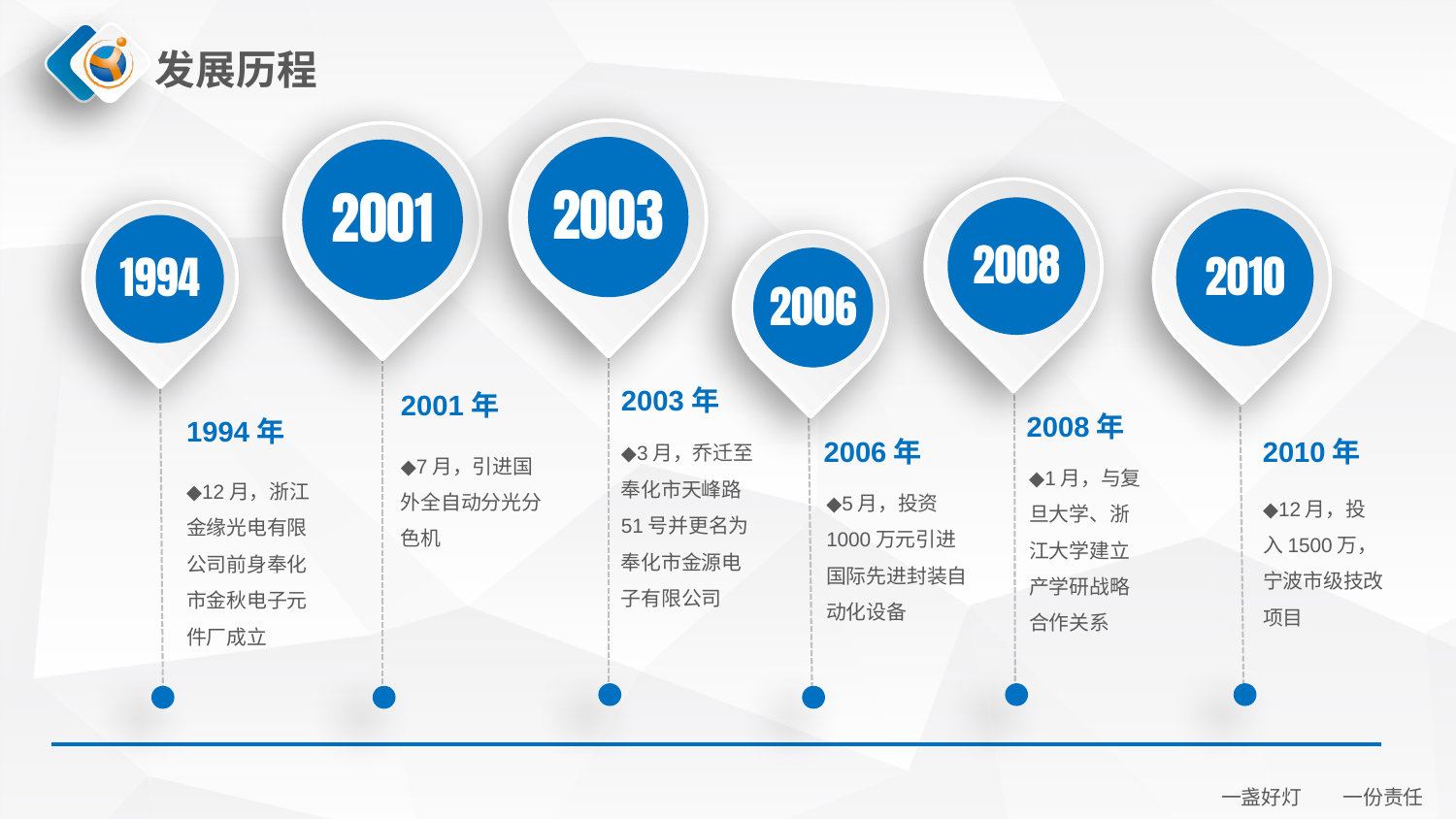

# 发展历程

2003

2001

2008

2010

1994

2006
2003年
2001年
2008年
1994年
2006年
2010年
◆3月，乔迁至奉化市天峰路51号并更名为奉化市金源电子有限公司
◆7月，引进国外全自动分光分色机
◆1月，与复旦大学、浙江大学建立产学研战略合作关系

◆12月，浙江金缘光电有限公司前身奉化市金秋电子元件厂成立
◆5月，投资1000万元引进国际先进封装自动化设备
◆12月，投入1500万，宁波市级技改项目